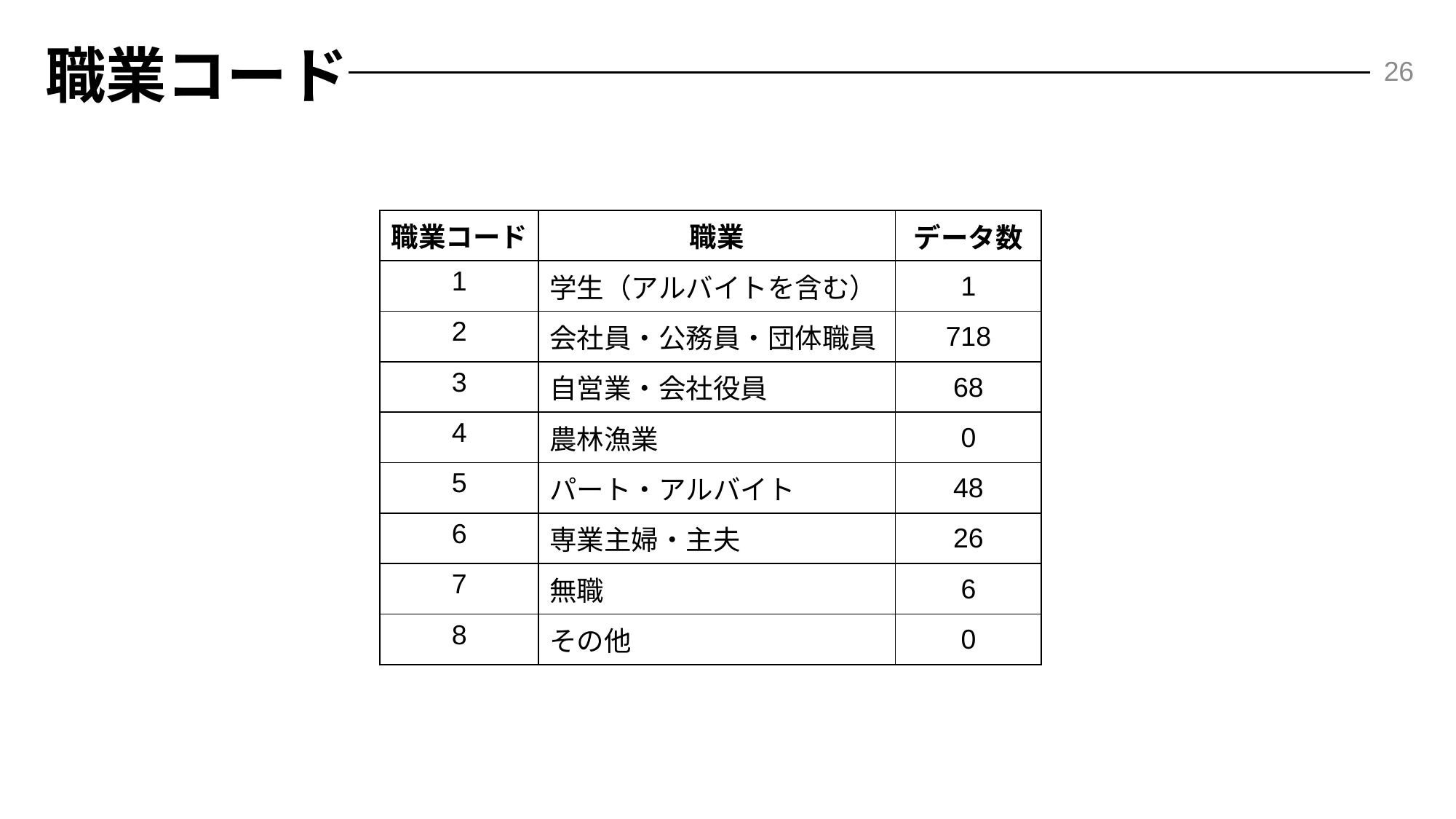

26
# 職業コード
| 職業コード | 職業 | データ数 |
| --- | --- | --- |
| 1 | 学生（アルバイトを含む） | 1 |
| 2 | 会社員・公務員・団体職員 | 718 |
| 3 | 自営業・会社役員 | 68 |
| 4 | 農林漁業 | 0 |
| 5 | パート・アルバイト | 48 |
| 6 | 専業主婦・主夫 | 26 |
| 7 | 無職 | 6 |
| 8 | その他 | 0 |